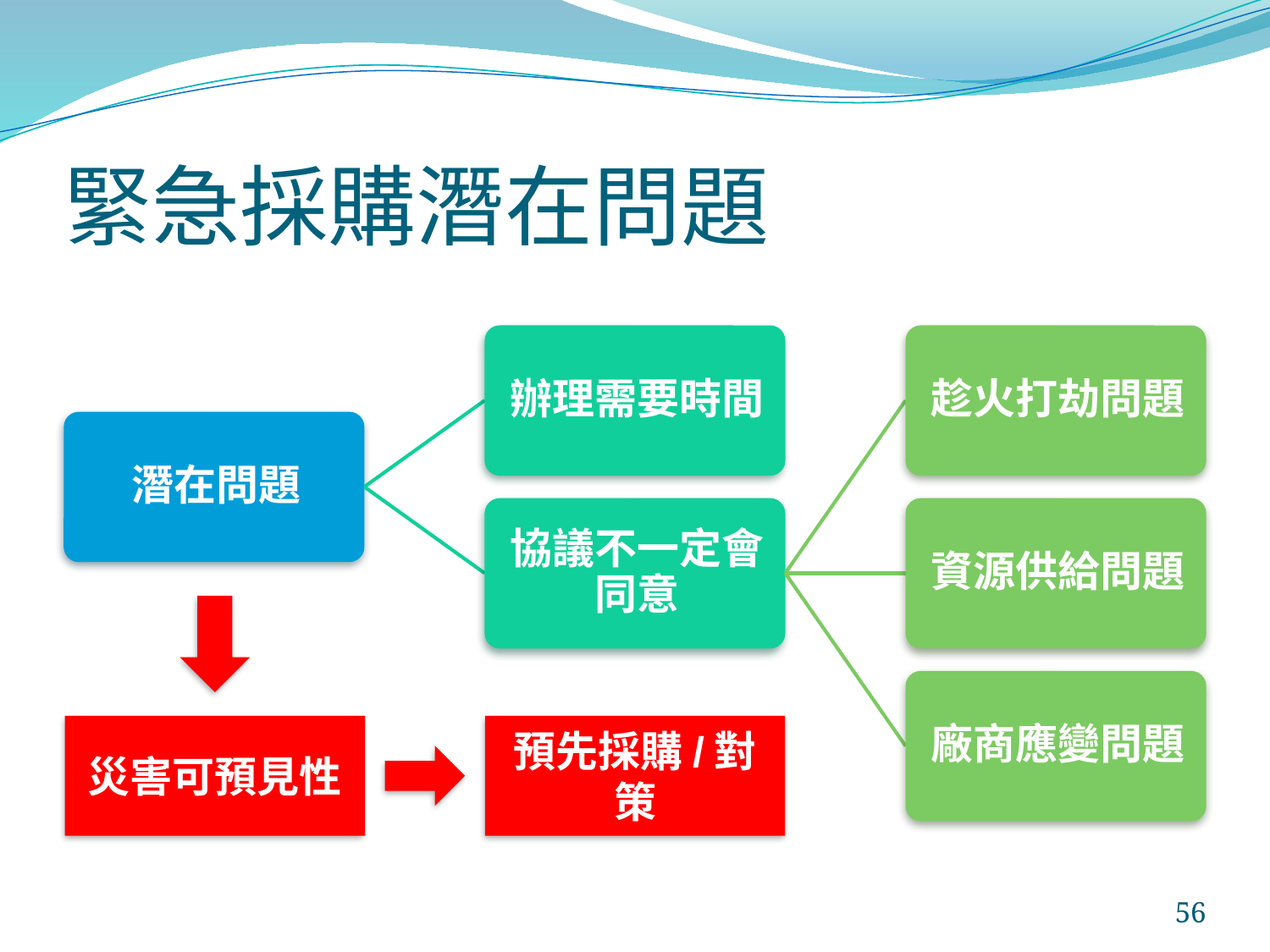

# 緊急採購潛在問題
潛在問題

辦理需要時間

協議不一定會同意

趁火打劫問題

資源供給問題

廠商應變問題

災害可預見性
預先採購/對策

56